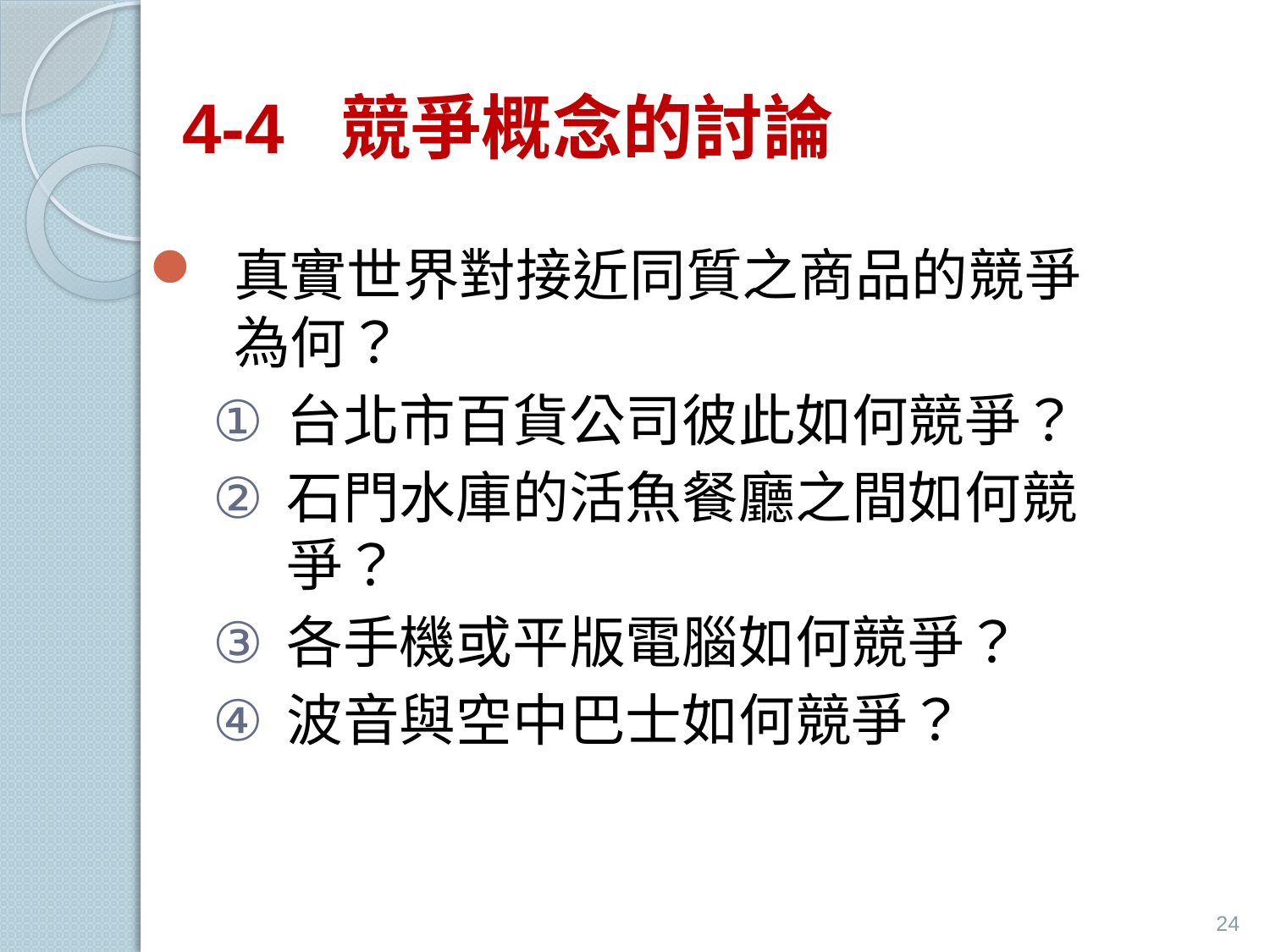

# 4-4  競爭概念的討論
真實世界對接近同質之商品的競爭為何？
台北市百貨公司彼此如何競爭？
石門水庫的活魚餐廳之間如何競爭？
各手機或平版電腦如何競爭？
波音與空中巴士如何競爭？
24